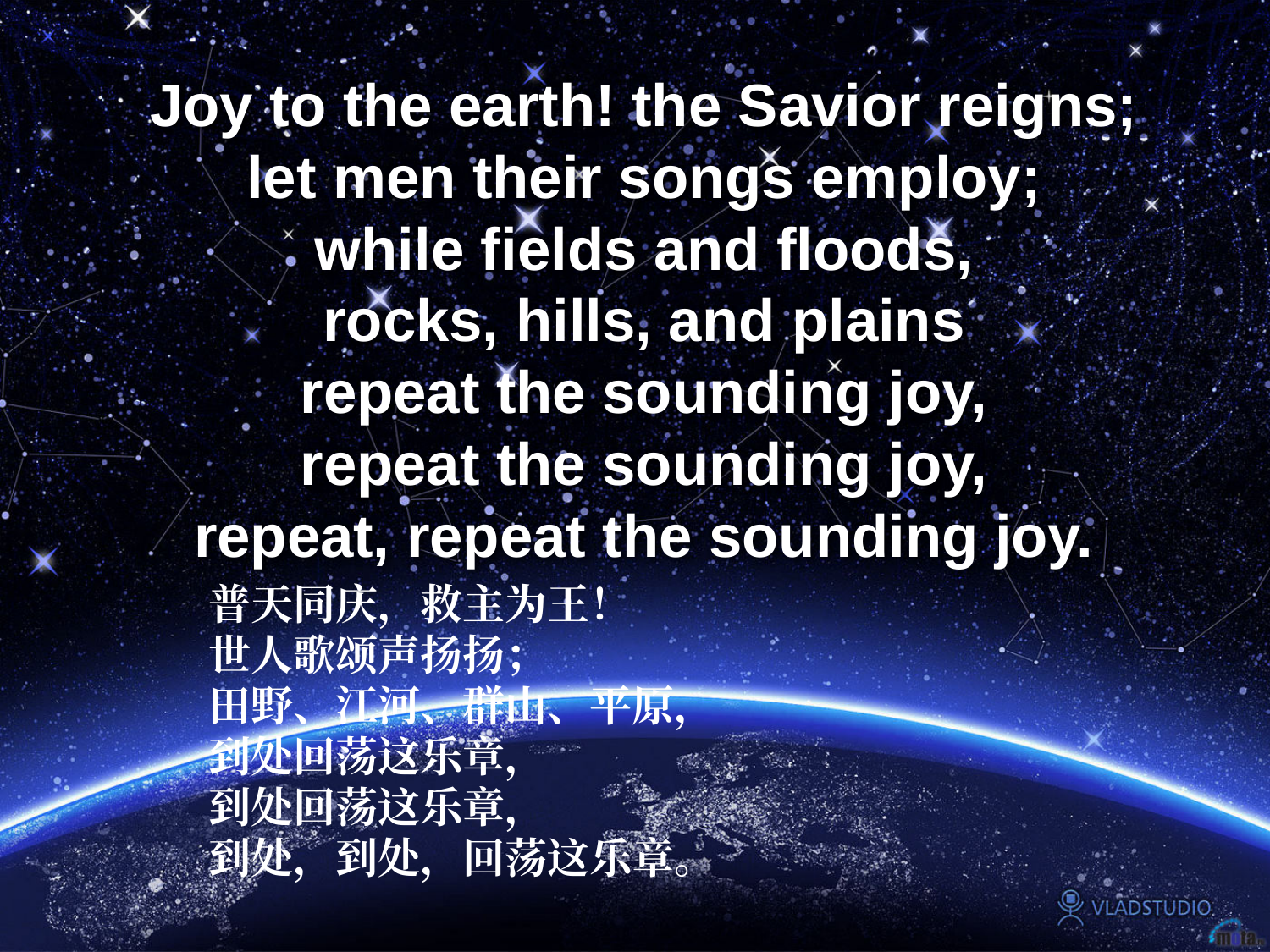

Joy to the earth! the Savior reigns;
let men their songs employ;
while fields and floods,
rocks, hills, and plains
repeat the sounding joy,
repeat the sounding joy,
repeat, repeat the sounding joy.
普天同庆，救主为王！
世人歌颂声扬扬；
田野、江河、群山、平原，
到处回荡这乐章，
到处回荡这乐章，
到处，到处，回荡这乐章。